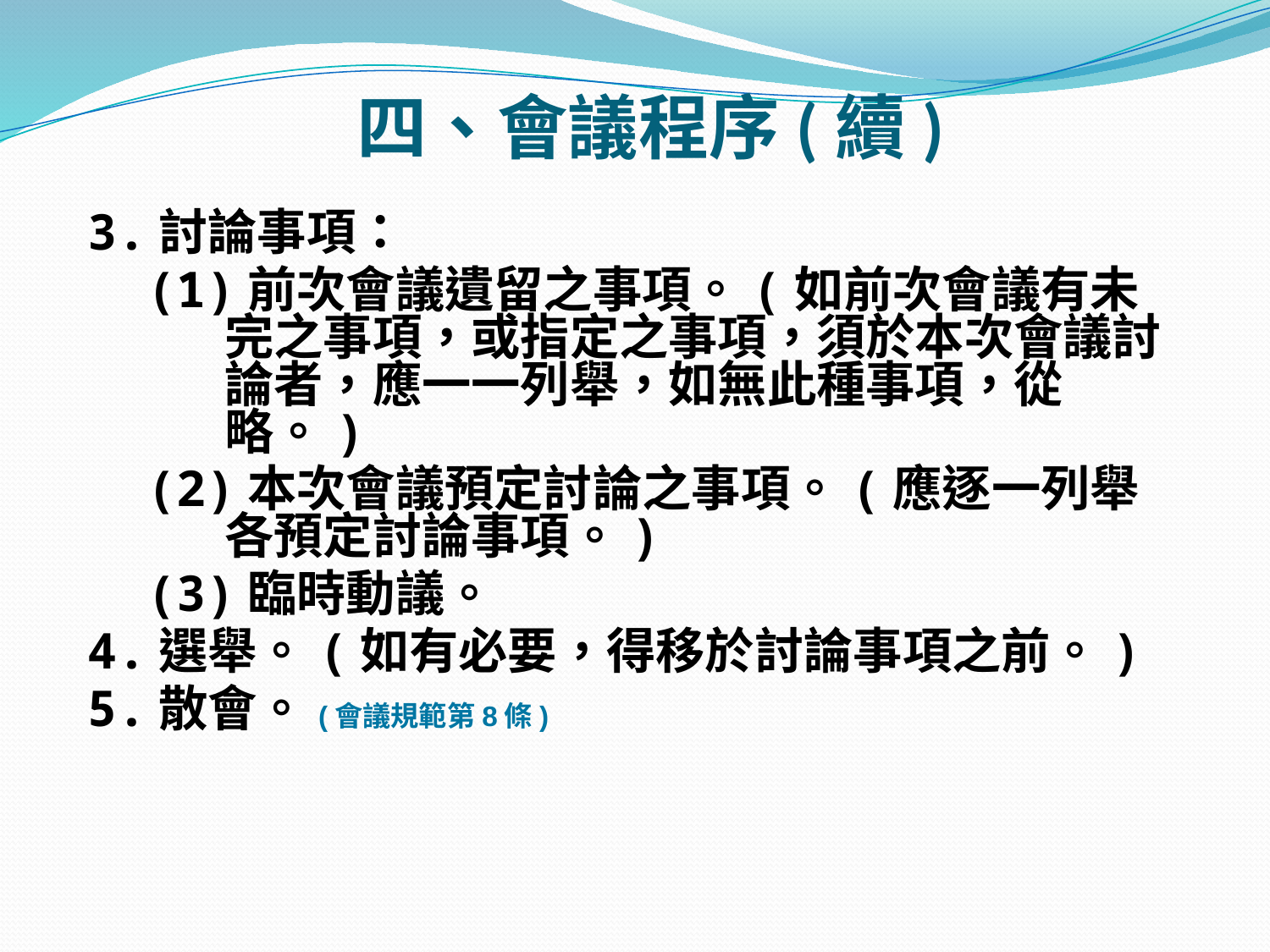

# 四、會議程序(續)
3.討論事項：
  (1)前次會議遺留之事項。(如前次會議有未完之事項，或指定之事項，須於本次會議討論者，應一一列舉，如無此種事項，從略。)
  (2)本次會議預定討論之事項。(應逐一列舉各預定討論事項。)
  (3)臨時動議。
4.選舉。(如有必要，得移於討論事項之前。)
5.散會。(會議規範第8條)